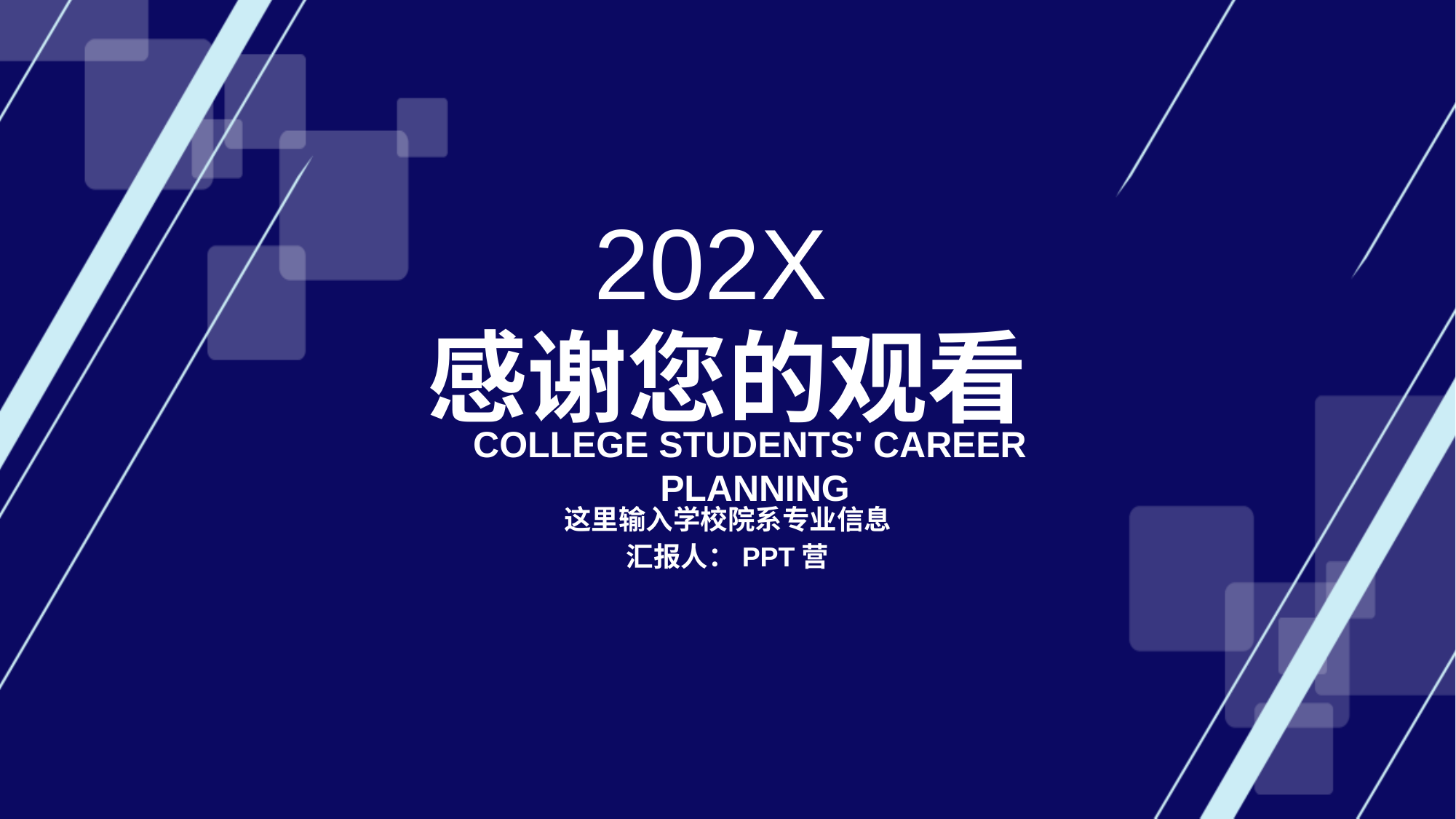

202X
感谢您的观看
COLLEGE STUDENTS' CAREER  PLANNING
这里输入学校院系专业信息
汇报人：PPT营